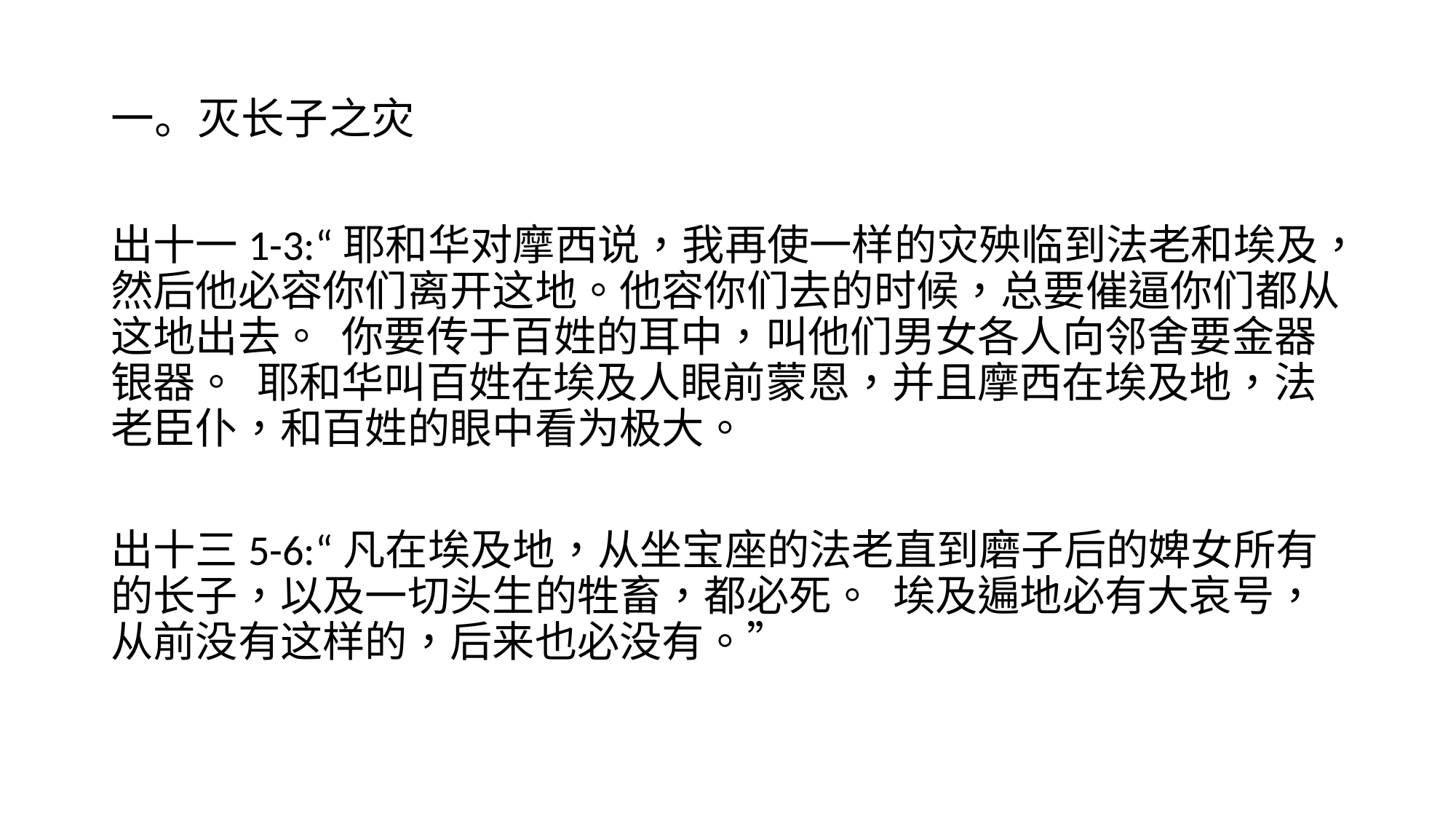

# 一。灭长子之灾
出十一1-3:“耶和华对摩西说，我再使一样的灾殃临到法老和埃及，然后他必容你们离开这地。他容你们去的时候，总要催逼你们都从这地出去。  你要传于百姓的耳中，叫他们男女各人向邻舍要金器银器。  耶和华叫百姓在埃及人眼前蒙恩，并且摩西在埃及地，法老臣仆，和百姓的眼中看为极大。

出十三5-6:“凡在埃及地，从坐宝座的法老直到磨子后的婢女所有的长子，以及一切头生的牲畜，都必死。  埃及遍地必有大哀号，从前没有这样的，后来也必没有。”